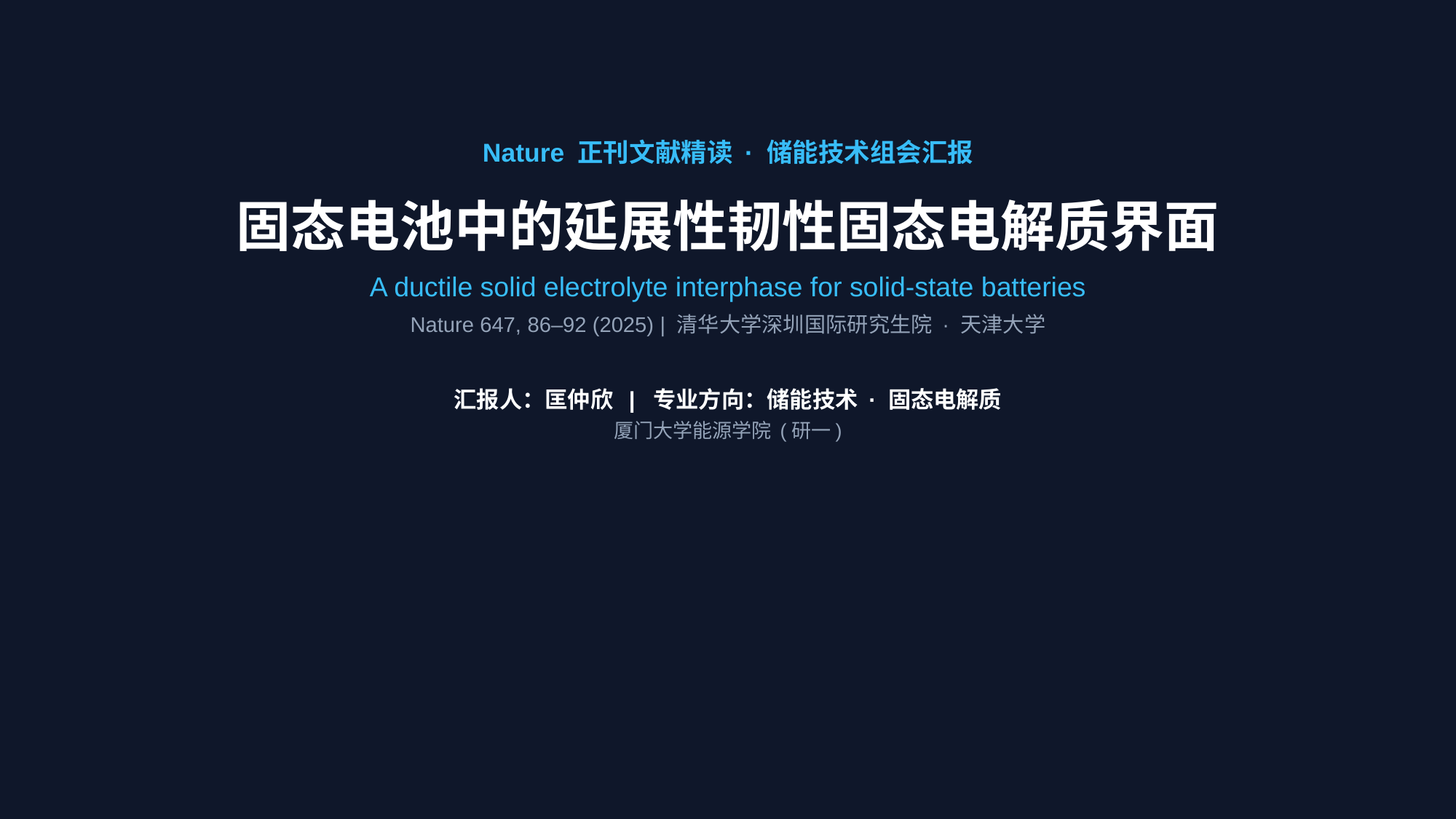

Nature 正刊文献精读 · 储能技术组会汇报
固态电池中的延展性韧性固态电解质界面
A ductile solid electrolyte interphase for solid-state batteries
Nature 647, 86–92 (2025) | 清华大学深圳国际研究生院 · 天津大学
汇报人：匡仲欣  |  专业方向：储能技术 · 固态电解质
厦门大学能源学院 (研一)